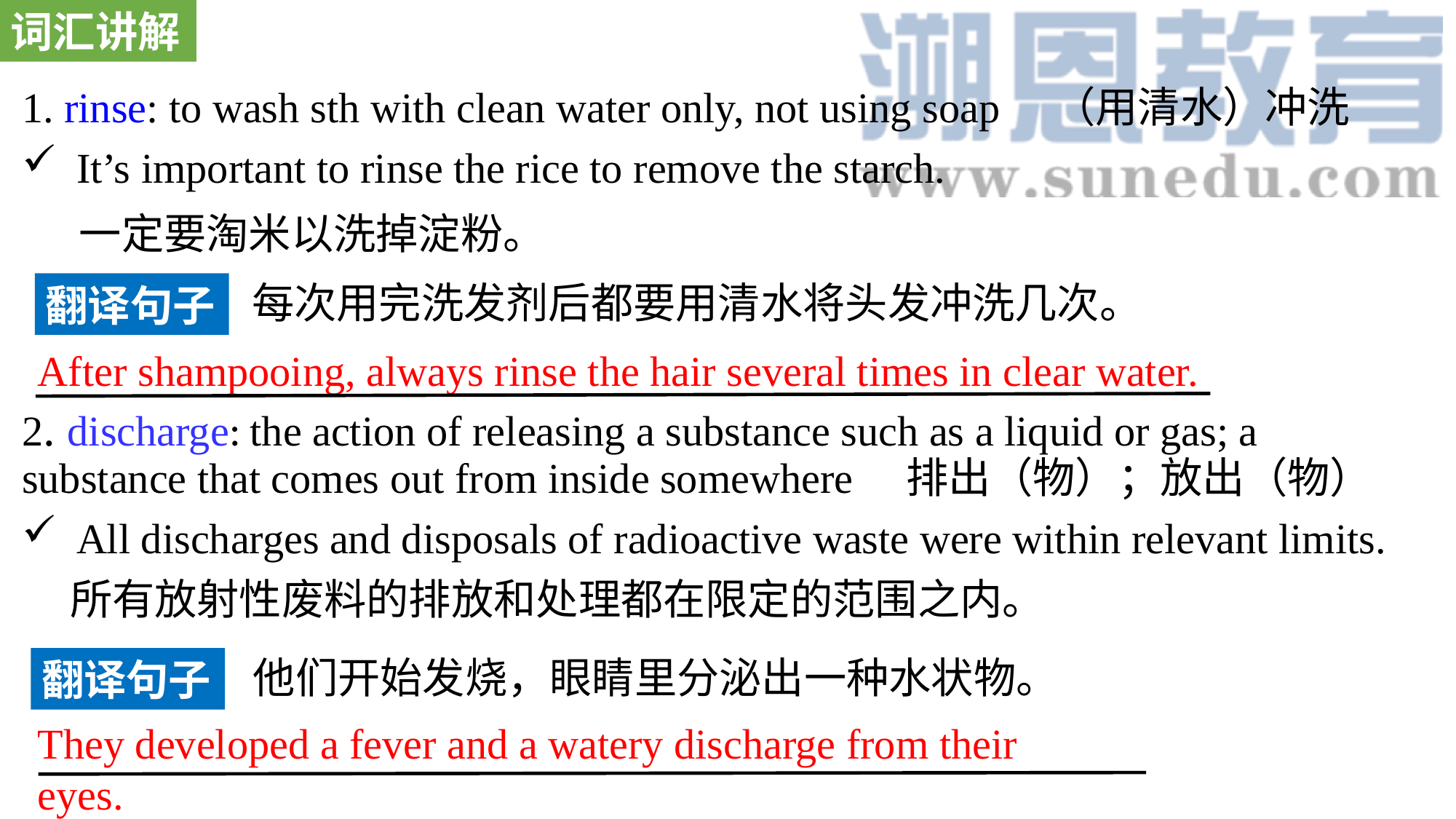

词汇讲解
1. rinse: to wash sth with clean water only, not using soap    （用清水）冲洗
It’s important to rinse the rice to remove the starch.
     一定要淘米以洗掉淀粉。

2. discharge: the action of releasing a substance such as a liquid or gas; a substance that comes out from inside somewhere    排出（物）；放出（物）
All discharges and disposals of radioactive waste were within relevant limits.
    所有放射性废料的排放和处理都在限定的范围之内。
每次用完洗发剂后都要用清水将头发冲洗几次。
翻译句子
After shampooing, always rinse the hair several times in clear water.
他们开始发烧，眼睛里分泌出一种水状物。
翻译句子
They developed a fever and a watery discharge from their eyes.